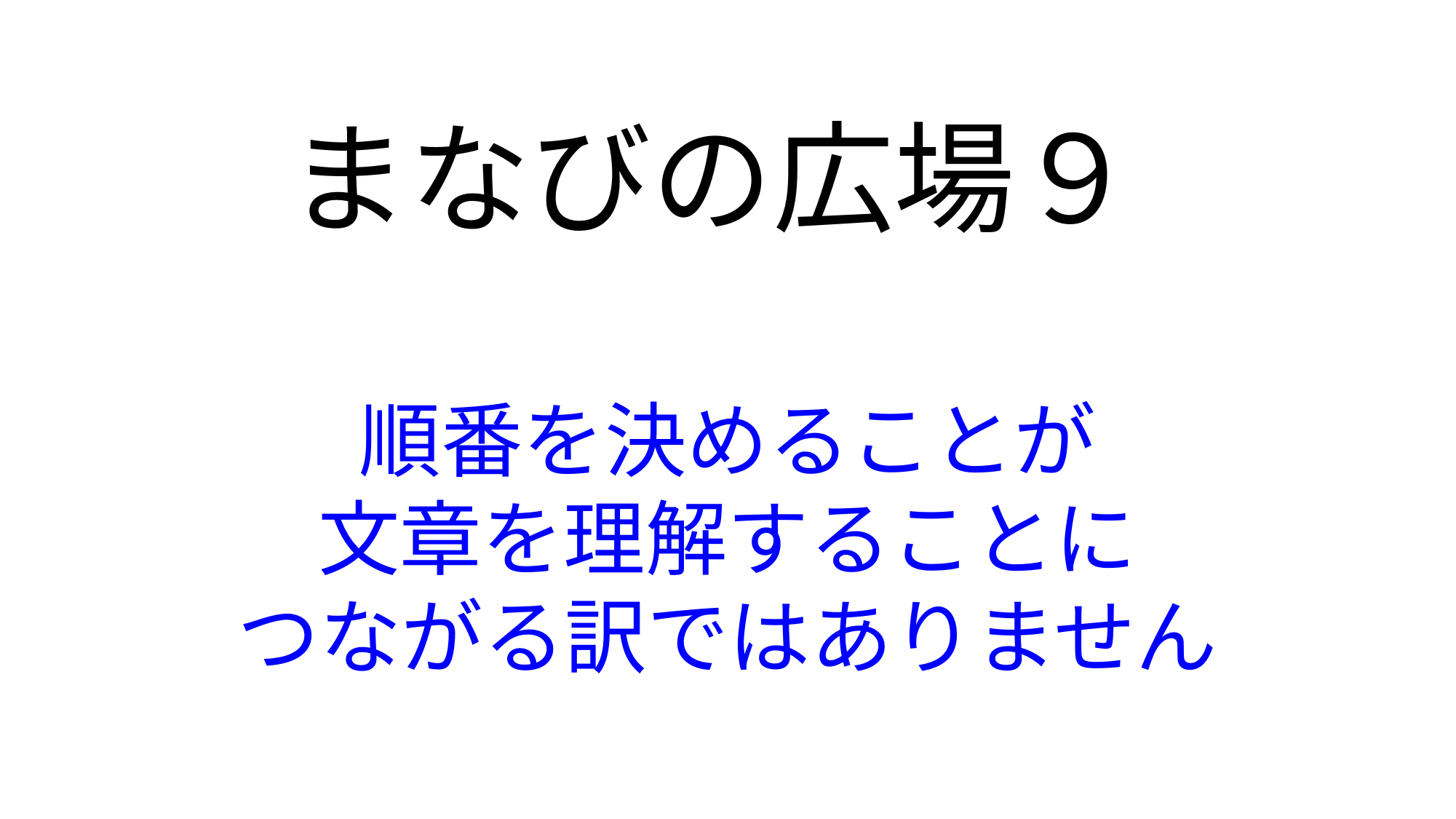

# まなびの広場９
順番を決めることが
文章を理解することに
つながる訳ではありません